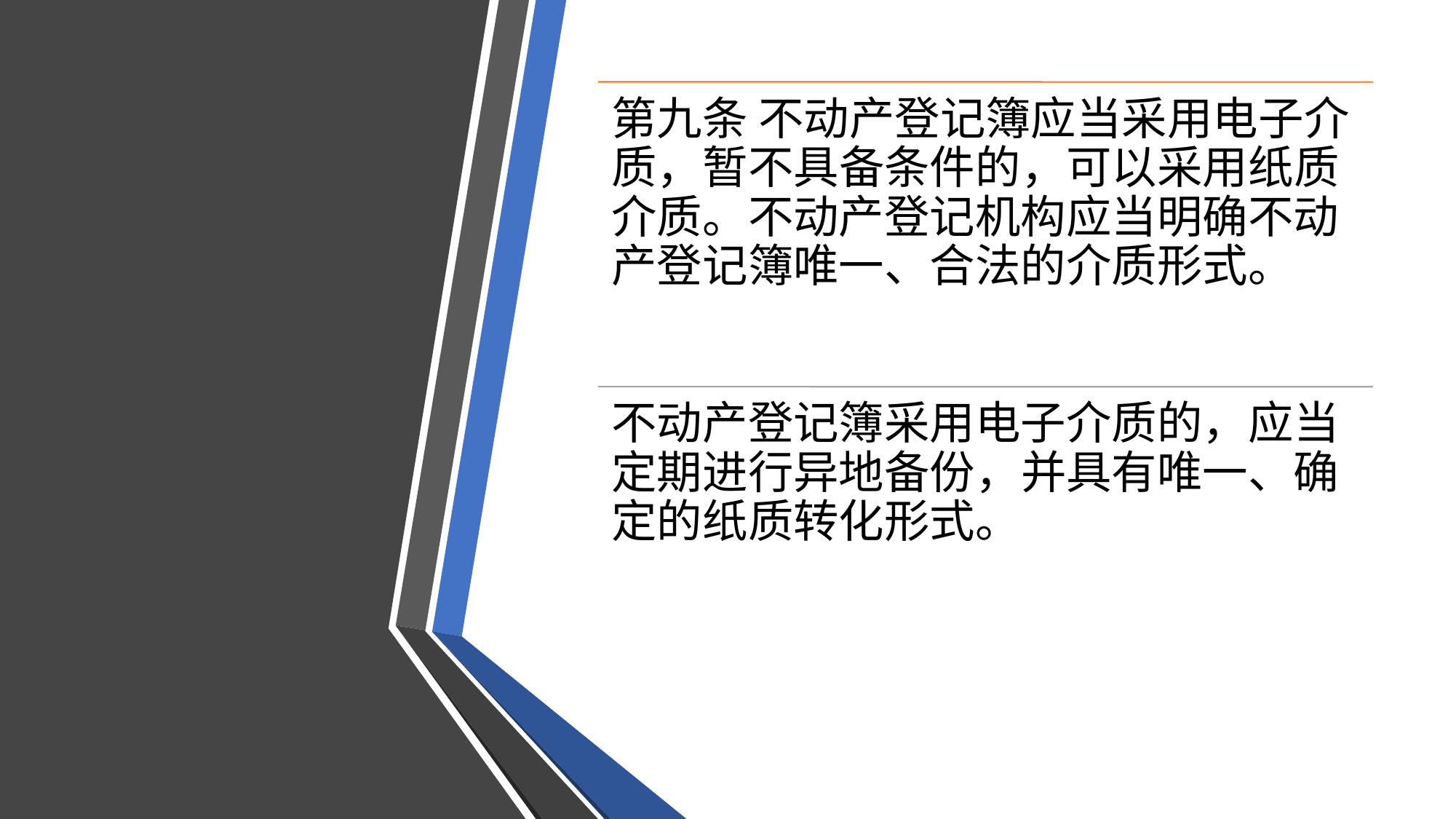

第九条 不动产登记簿应当采用电子介质，暂不具备条件的，可以采用纸质介质。不动产登记机构应当明确不动产登记簿唯一、合法的介质形式。
不动产登记簿采用电子介质的，应当定期进行异地备份，并具有唯一、确定的纸质转化形式。